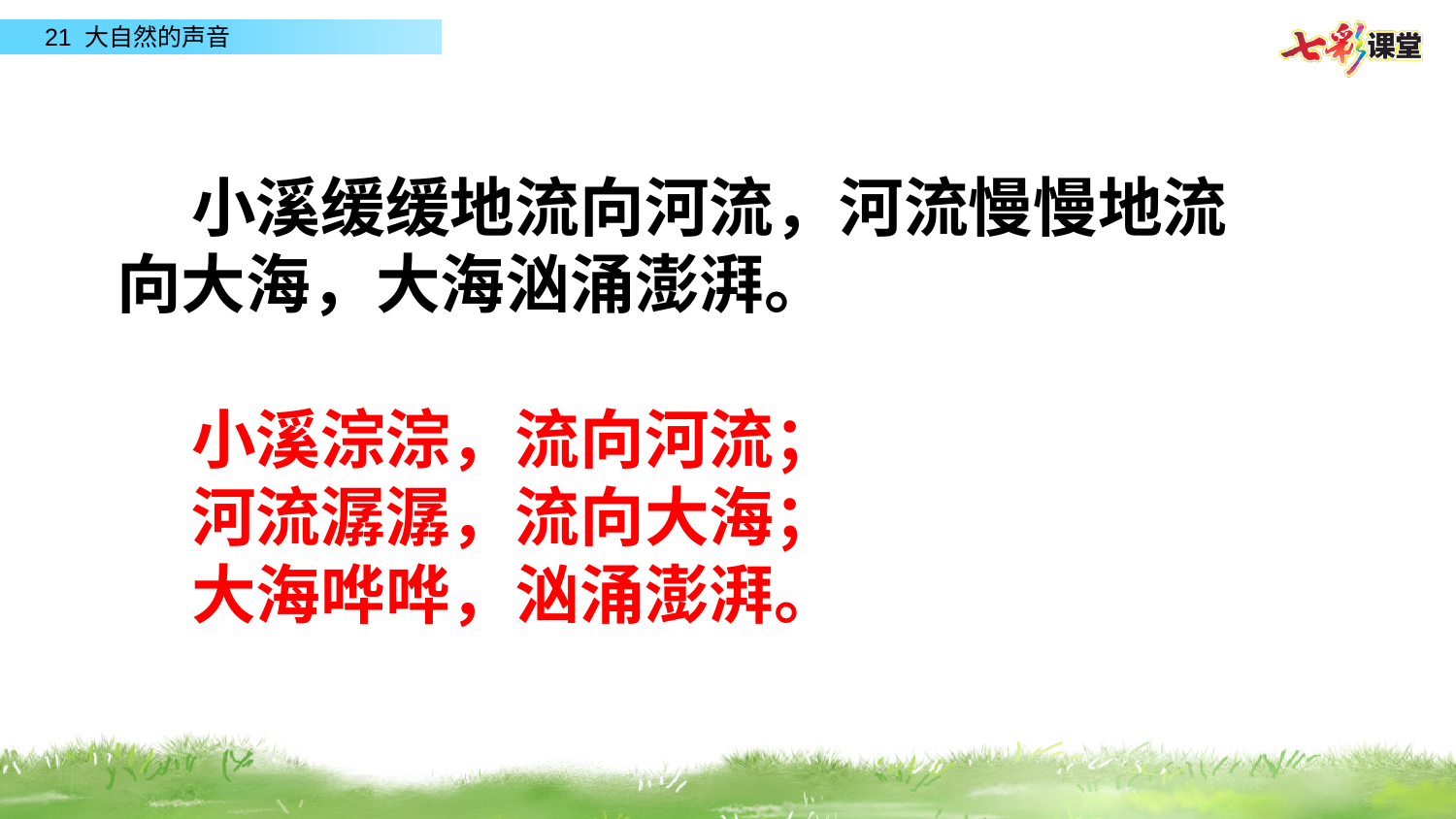

小溪缓缓地流向河流，河流慢慢地流向大海，大海汹涌澎湃。

    小溪淙淙，流向河流；
    河流潺潺，流向大海；
    大海哗哗，汹涌澎湃。